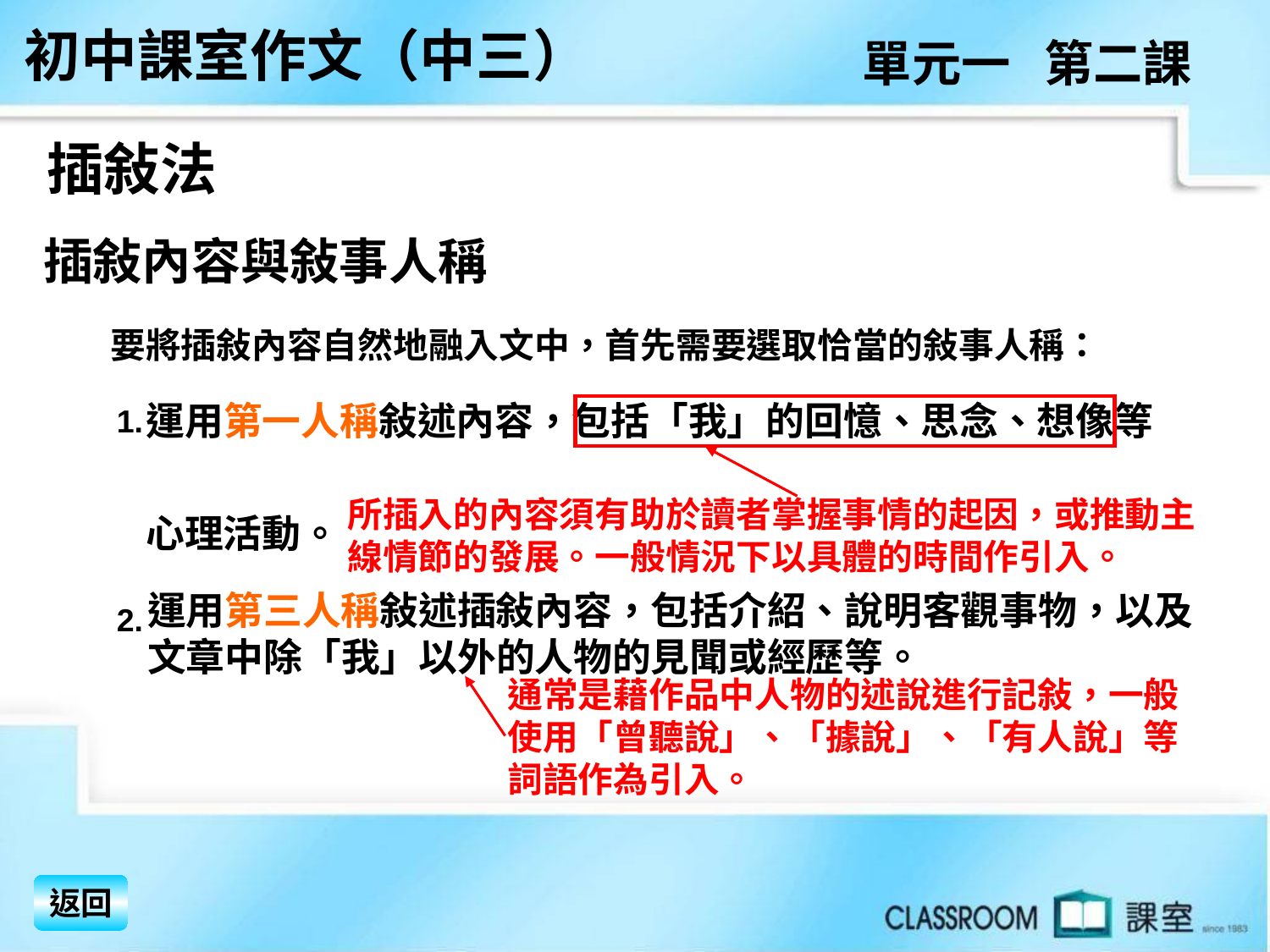

初中課室作文（中三）
單元一   第二課
插敍法
插敍內容與敍事人稱
要將插敍內容自然地融入文中，首先需要選取恰當的敍事人稱：

　運用第一人稱敍述內容，包括「我」的回憶、思念、想像等
　心理活動。
1.

所插入的內容須有助於讀者掌握事情的起因，或推動主線情節的發展。一般情況下以具體的時間作引入。
運用第三人稱敍述插敍內容，包括介紹、說明客觀事物，以及文章中除「我」以外的人物的見聞或經歷等。
2.
通常是藉作品中人物的述說進行記敍，一般使用「曾聽說」、「據說」、「有人說」等詞語作為引入。

返回